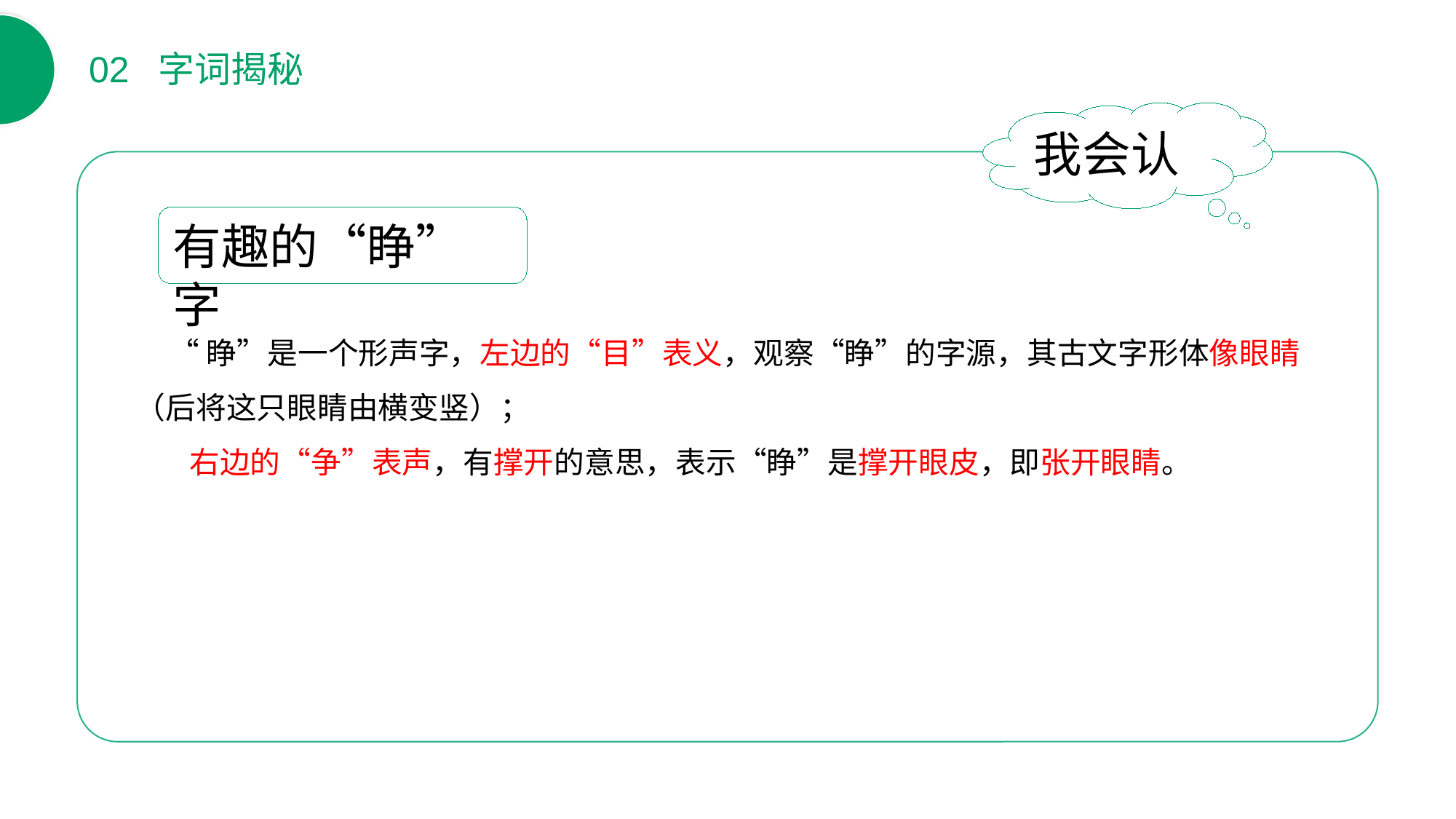

02  字词揭秘
我会认
有趣的“睁”字
     “睁”是一个形声字，左边的“目”表义，观察“睁”的字源，其古文字形体像眼睛（后将这只眼睛由横变竖）；
       右边的“争”表声，有撑开的意思，表示“睁”是撑开眼皮，即张开眼睛。